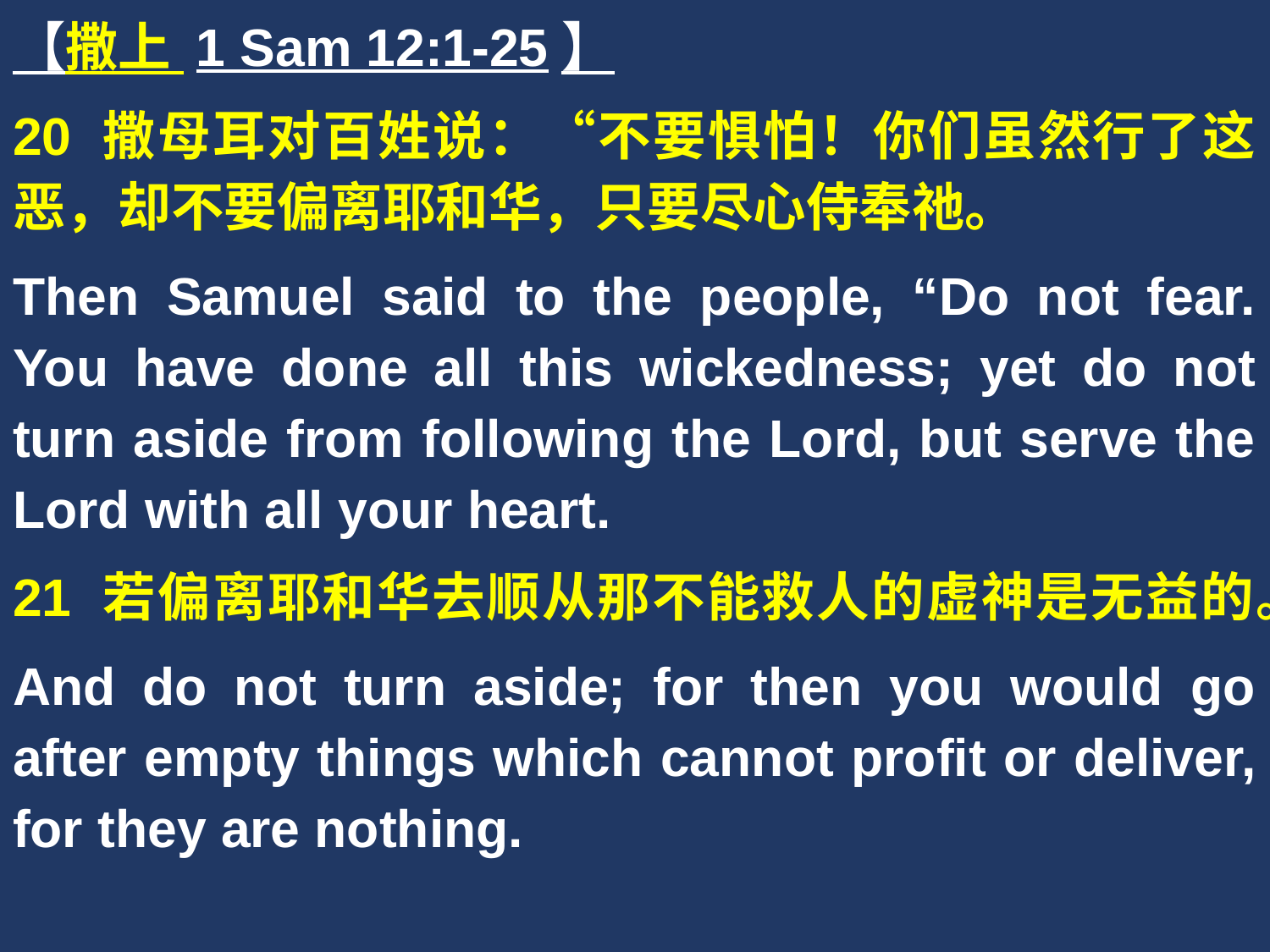

【撒上 1 Sam 12:1-25】
20 撒母耳对百姓说：“不要惧怕！你们虽然行了这恶，却不要偏离耶和华，只要尽心侍奉祂。
Then Samuel said to the people, “Do not fear. You have done all this wickedness; yet do not turn aside from following the Lord, but serve the Lord with all your heart.
21 若偏离耶和华去顺从那不能救人的虚神是无益的。
And do not turn aside; for then you would go after empty things which cannot profit or deliver, for they are nothing.